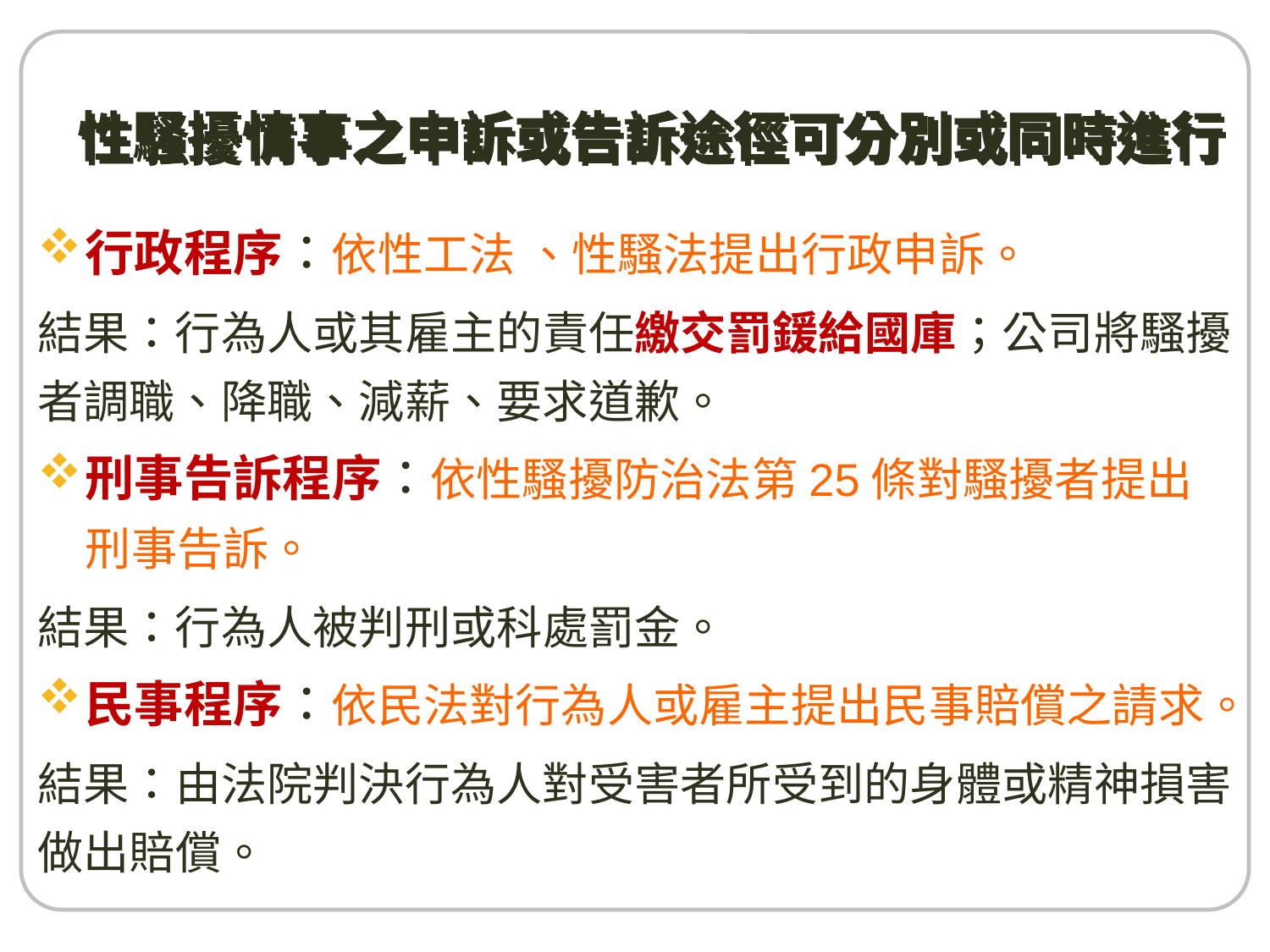

性騷擾情事之申訴或告訴途徑可分別或同時進行
行政程序：依性工法 、性騷法提出行政申訴。
結果：行為人或其雇主的責任繳交罰鍰給國庫；公司將騷擾者調職、降職、減薪、要求道歉。
刑事告訴程序：依性騷擾防治法第25條對騷擾者提出刑事告訴。
結果：行為人被判刑或科處罰金。
民事程序：依民法對行為人或雇主提出民事賠償之請求。
結果：由法院判決行為人對受害者所受到的身體或精神損害做出賠償。